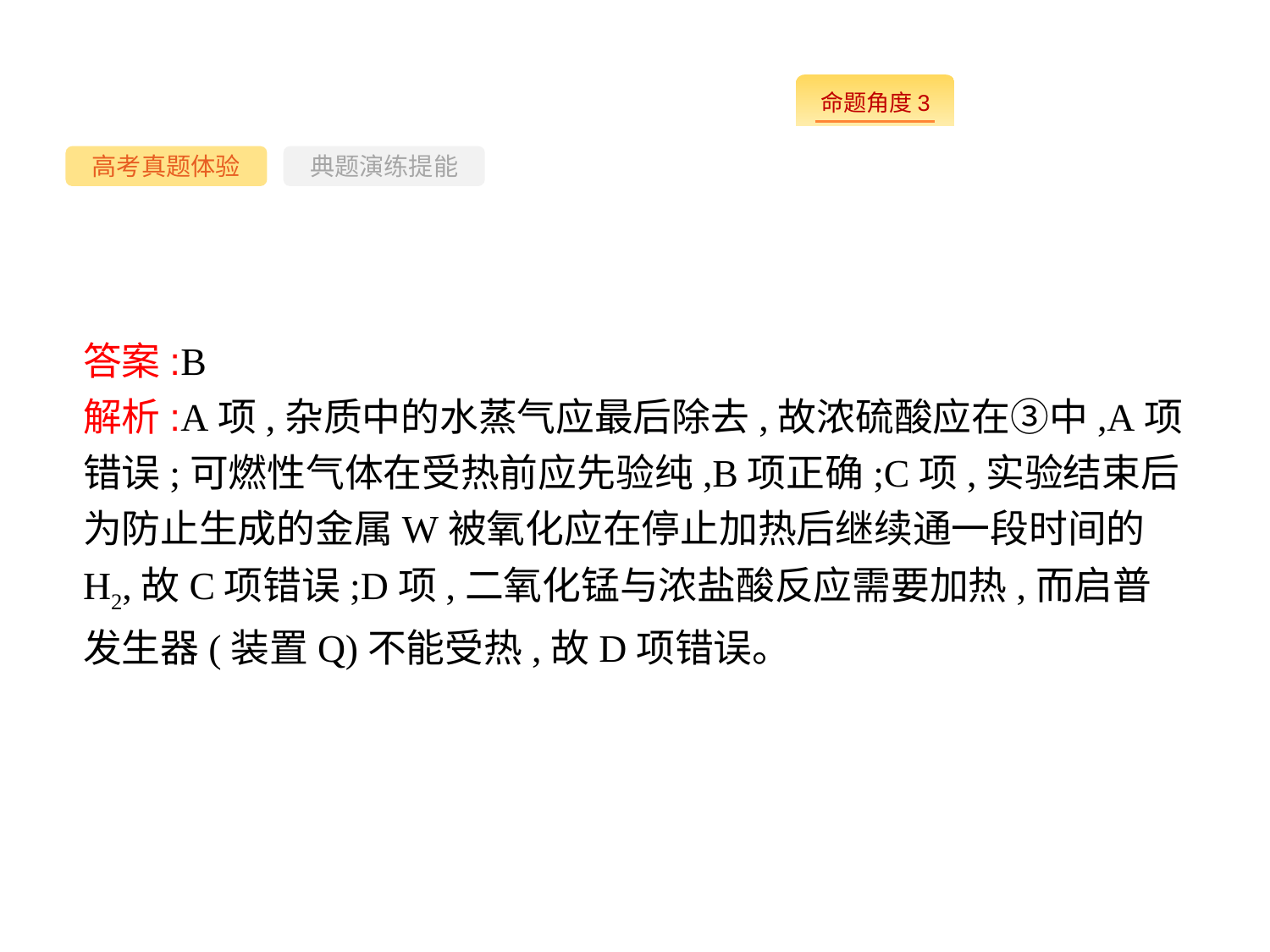

-63-
高考真题体验
典题演练提能
答案:B
解析:A项,杂质中的水蒸气应最后除去,故浓硫酸应在③中,A项错误;可燃性气体在受热前应先验纯,B项正确;C项,实验结束后为防止生成的金属W被氧化应在停止加热后继续通一段时间的H2,故C项错误;D项,二氧化锰与浓盐酸反应需要加热,而启普发生器(装置Q)不能受热,故D项错误。